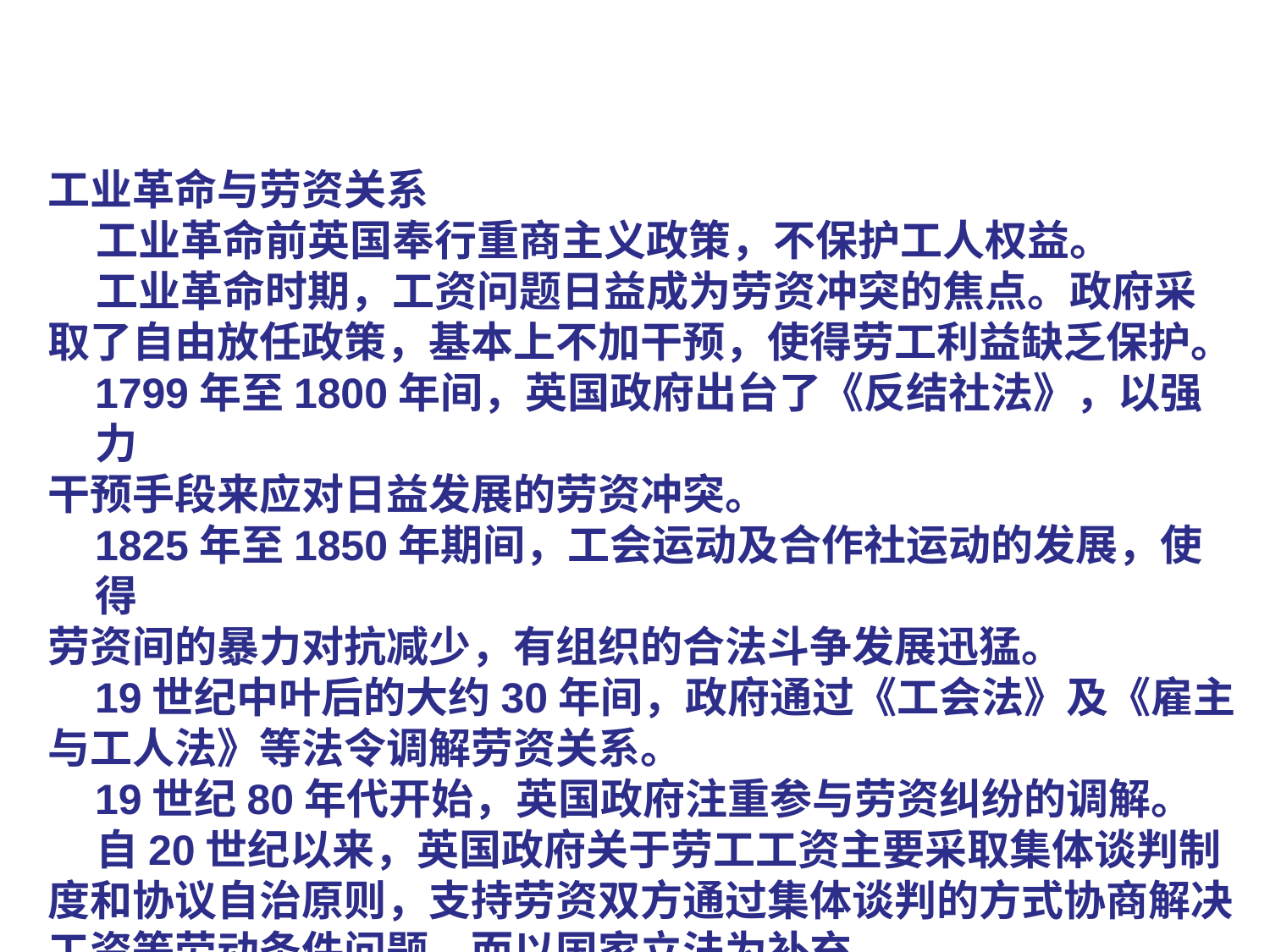

工业革命与劳资关系
    工业革命前英国奉行重商主义政策，不保护工人权益。
    工业革命时期，工资问题日益成为劳资冲突的焦点。政府采
取了自由放任政策，基本上不加干预，使得劳工利益缺乏保护。
    1799年至1800年间，英国政府出台了《反结社法》，以强力
干预手段来应对日益发展的劳资冲突。
    1825年至1850年期间，工会运动及合作社运动的发展，使得
劳资间的暴力对抗减少，有组织的合法斗争发展迅猛。
    19世纪中叶后的大约30年间，政府通过《工会法》及《雇主
与工人法》等法令调解劳资关系。
    19世纪80年代开始，英国政府注重参与劳资纠纷的调解。
    自20世纪以来，英国政府关于劳工工资主要采取集体谈判制
度和协议自治原则，支持劳资双方通过集体谈判的方式协商解决
工资等劳动条件问题，而以国家立法为补充。